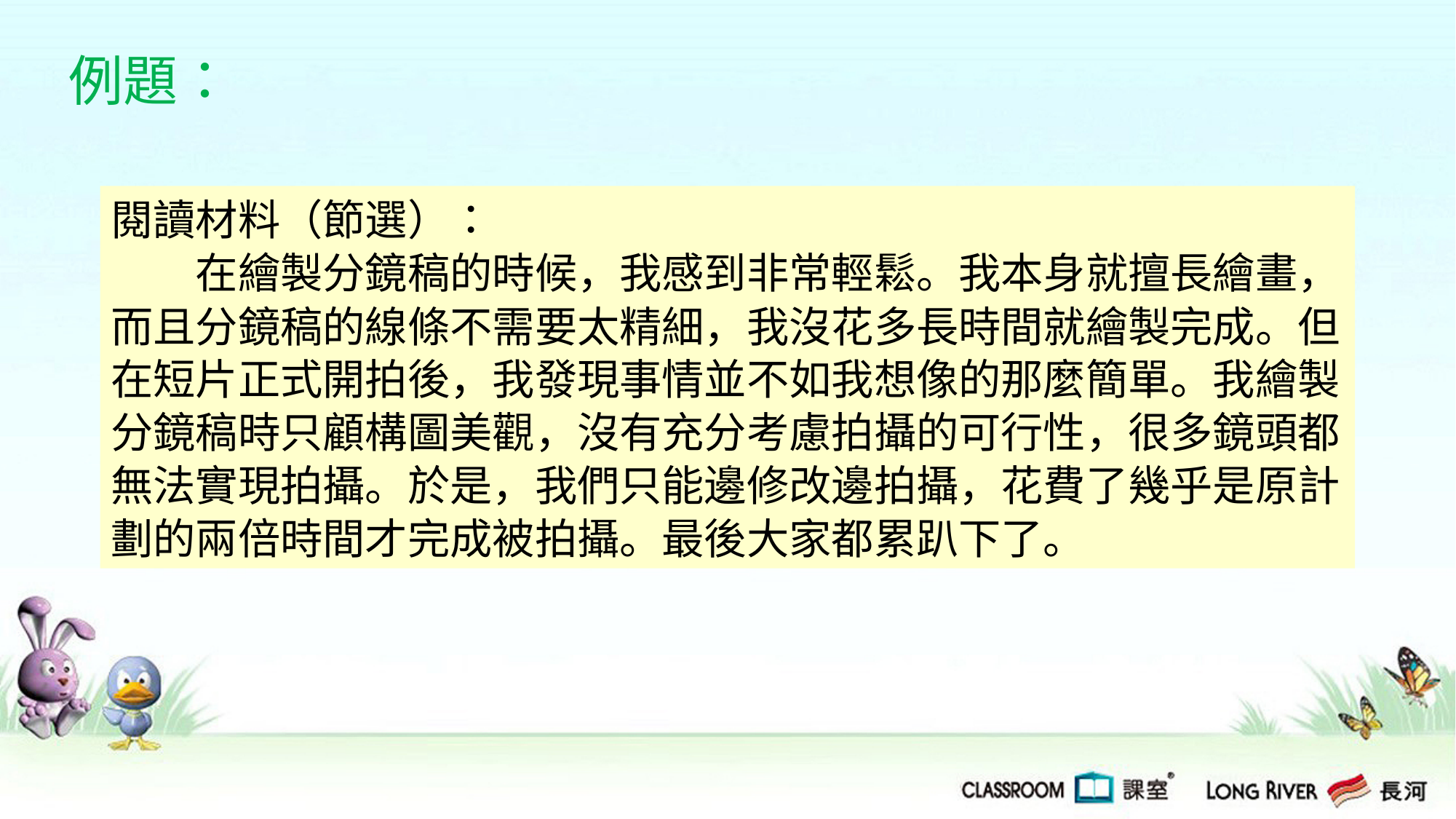

例題：
閱讀材料（節選）：
　　在繪製分鏡稿的時候，我感到非常輕鬆。我本身就擅長繪畫，而且分鏡稿的線條不需要太精細，我沒花多長時間就繪製完成。但在短片正式開拍後，我發現事情並不如我想像的那麼簡單。我繪製分鏡稿時只顧構圖美觀，沒有充分考慮拍攝的可行性，很多鏡頭都無法實現拍攝。於是，我們只能邊修改邊拍攝，花費了幾乎是原計劃的兩倍時間才完成被拍攝。最後大家都累趴下了。